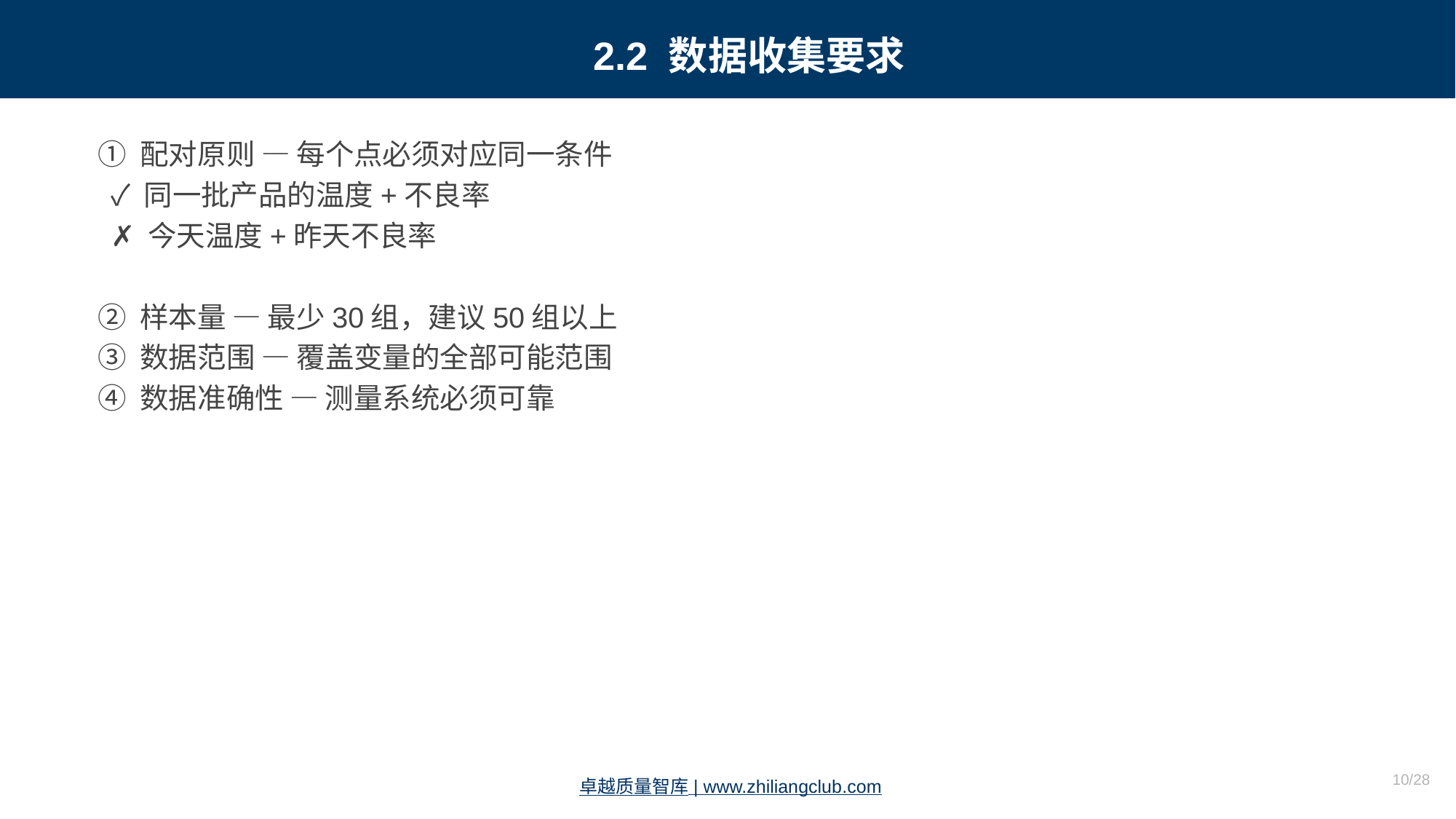

2.2 数据收集要求
① 配对原则 — 每个点必须对应同一条件
  ✓ 同一批产品的温度+不良率
  ✗ 今天温度+昨天不良率

② 样本量 — 最少30组，建议50组以上
③ 数据范围 — 覆盖变量的全部可能范围
④ 数据准确性 — 测量系统必须可靠
10/28